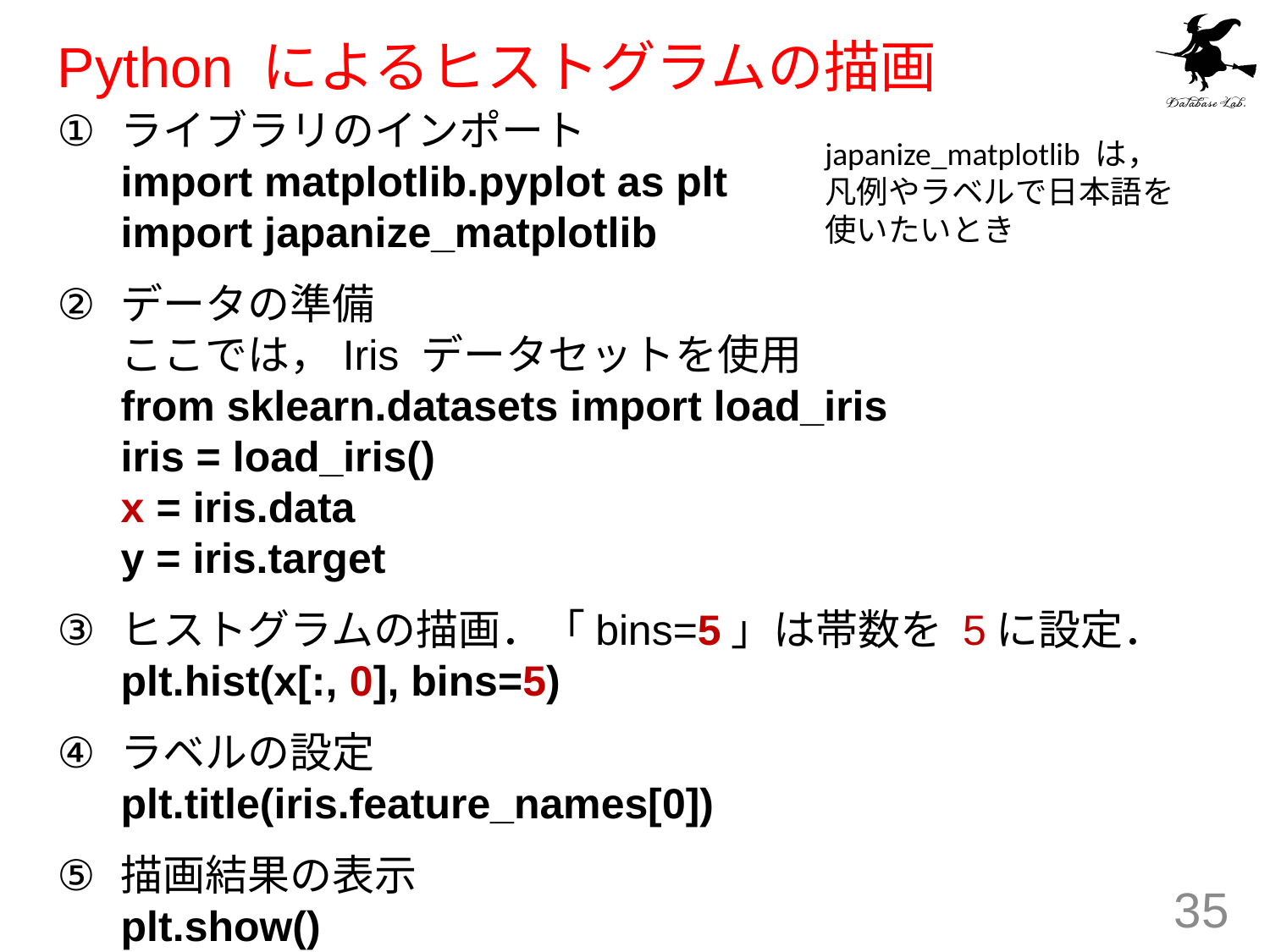

# Python によるヒストグラムの描画
ライブラリのインポート
import matplotlib.pyplot as plt
import japanize_matplotlib
データの準備
ここでは，Iris データセットを使用
from sklearn.datasets import load_iris
iris = load_iris()
x = iris.data
y = iris.target
ヒストグラムの描画．「bins=5」は帯数を 5に設定．
plt.hist(x[:, 0], bins=5)
ラベルの設定
plt.title(iris.feature_names[0])
描画結果の表示
plt.show()

japanize_matplotlib は，
凡例やラベルで日本語を使いたいとき
35